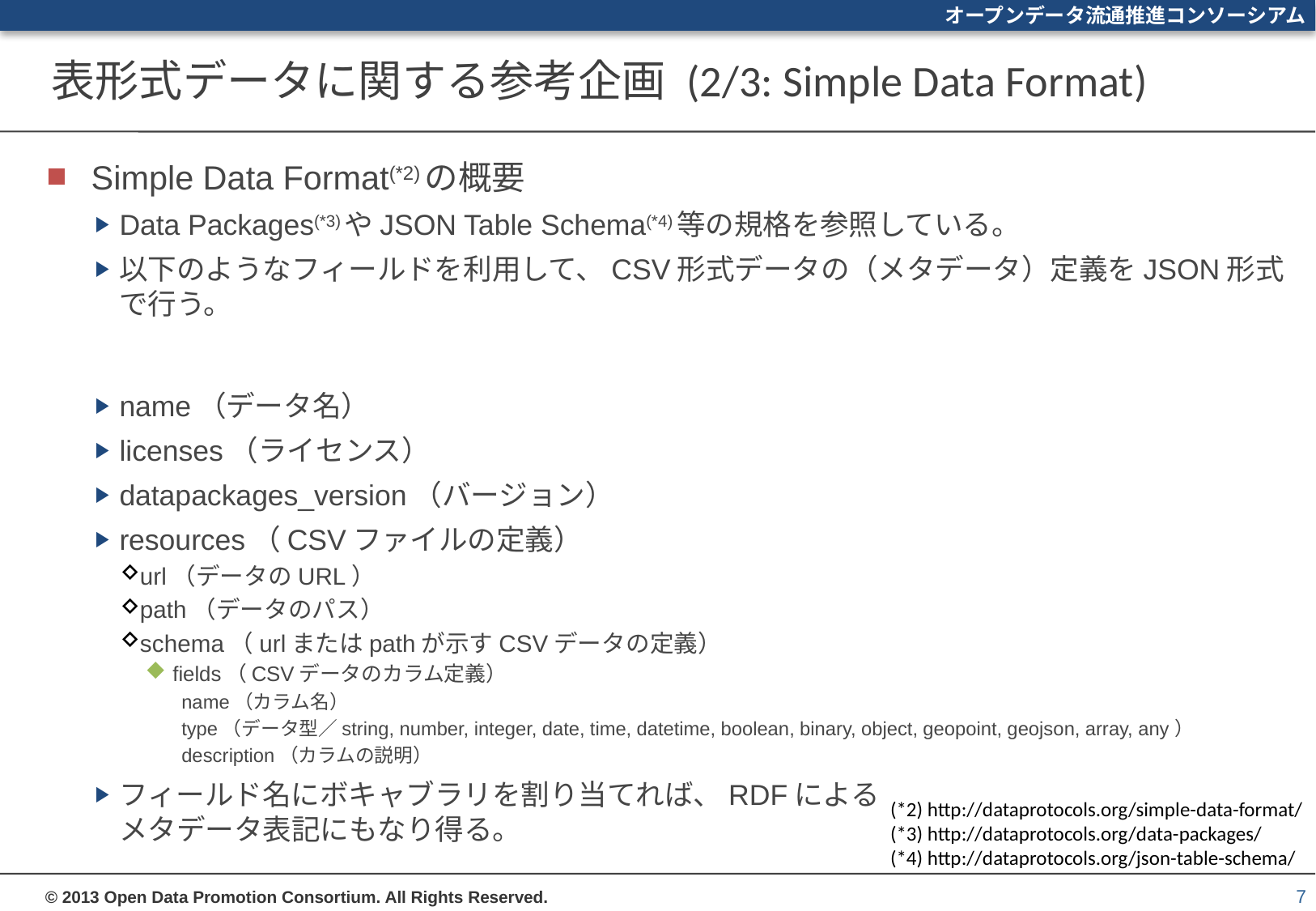

# 表形式データに関する参考企画 (2/3: Simple Data Format)
Simple Data Format(*2)の概要
Data Packages(*3)やJSON Table Schema(*4)等の規格を参照している。
以下のようなフィールドを利用して、CSV形式データの（メタデータ）定義をJSON形式で行う。

name（データ名）
licenses（ライセンス）
datapackages_version（バージョン）
resources（CSVファイルの定義）
url（データのURL）
path（データのパス）
schema（urlまたはpathが示すCSVデータの定義）
fields（CSVデータのカラム定義）
name（カラム名）
type（データ型／string, number, integer, date, time, datetime, boolean, binary, object, geopoint, geojson, array, any）
description（カラムの説明）
フィールド名にボキャブラリを割り当てれば、RDFによる
メタデータ表記にもなり得る。

(*2) http://dataprotocols.org/simple-data-format/
(*3) http://dataprotocols.org/data-packages/
(*4) http://dataprotocols.org/json-table-schema/
7